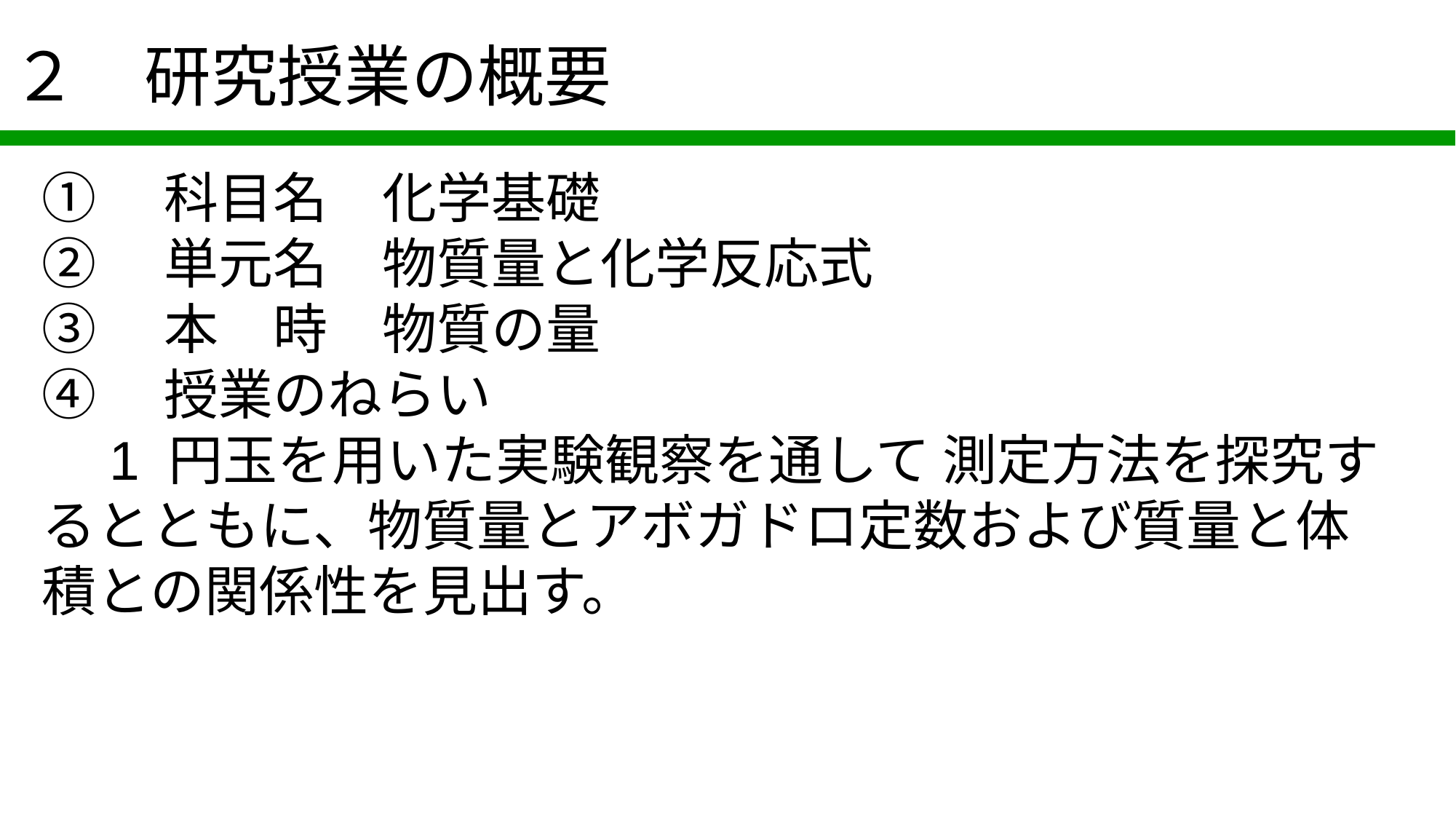

# ２　研究授業の概要
①　科目名　化学基礎
②　単元名　物質量と化学反応式
③　本　時　物質の量
④　授業のねらい
　1 円玉を用いた実験観察を通して 測定方法を探究するとともに、物質量とアボガドロ定数および質量と体積との関係性を見出す。